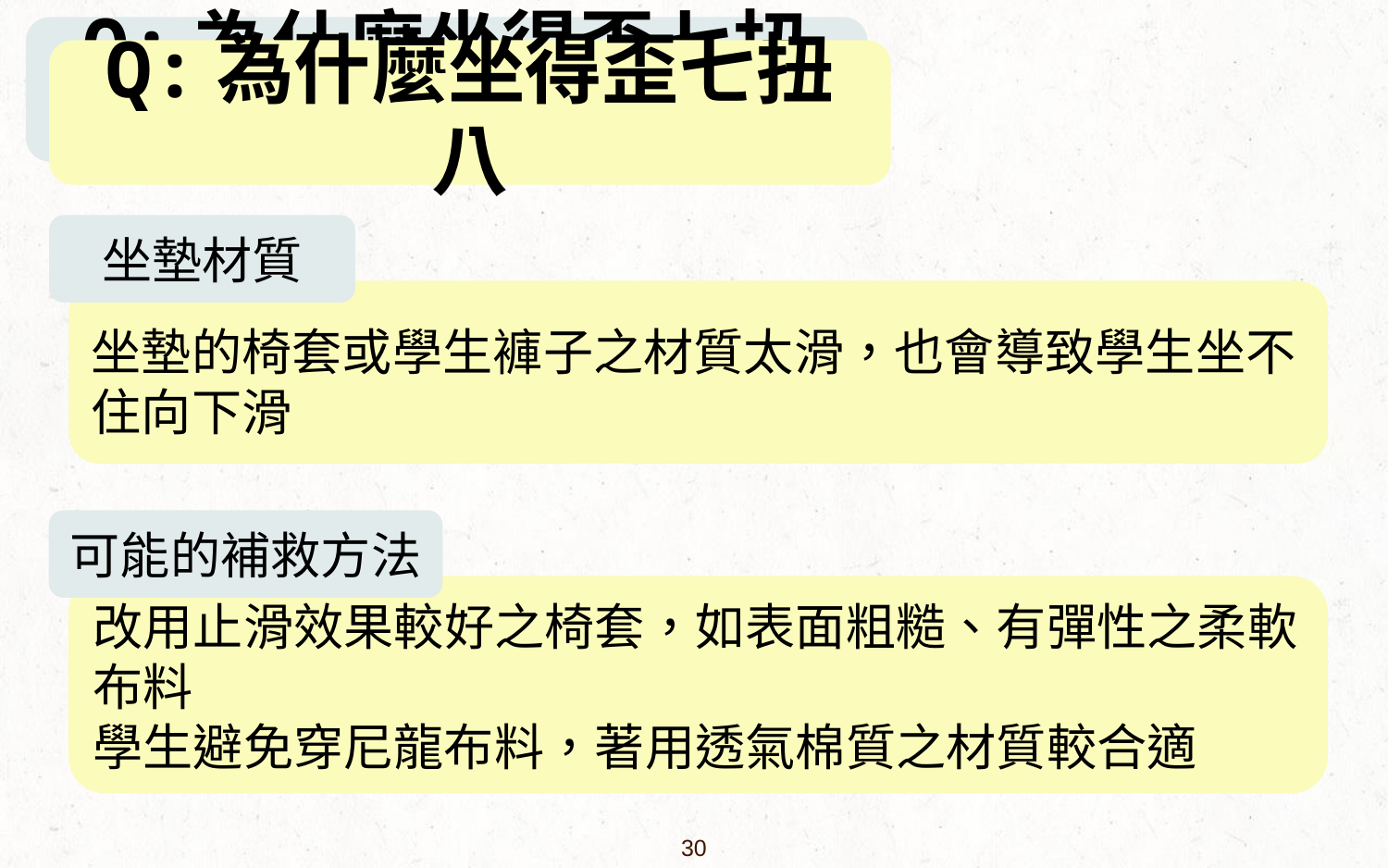

Q:為什麼坐得歪七扭八
Q:為什麼坐得歪七扭八
坐墊材質

坐墊的椅套或學生褲子之材質太滑，也會導致學生坐不住向下滑

可能的補救方法

改用止滑效果較好之椅套，如表面粗糙、有彈性之柔軟布料
學生避免穿尼龍布料，著用透氣棉質之材質較合適
30